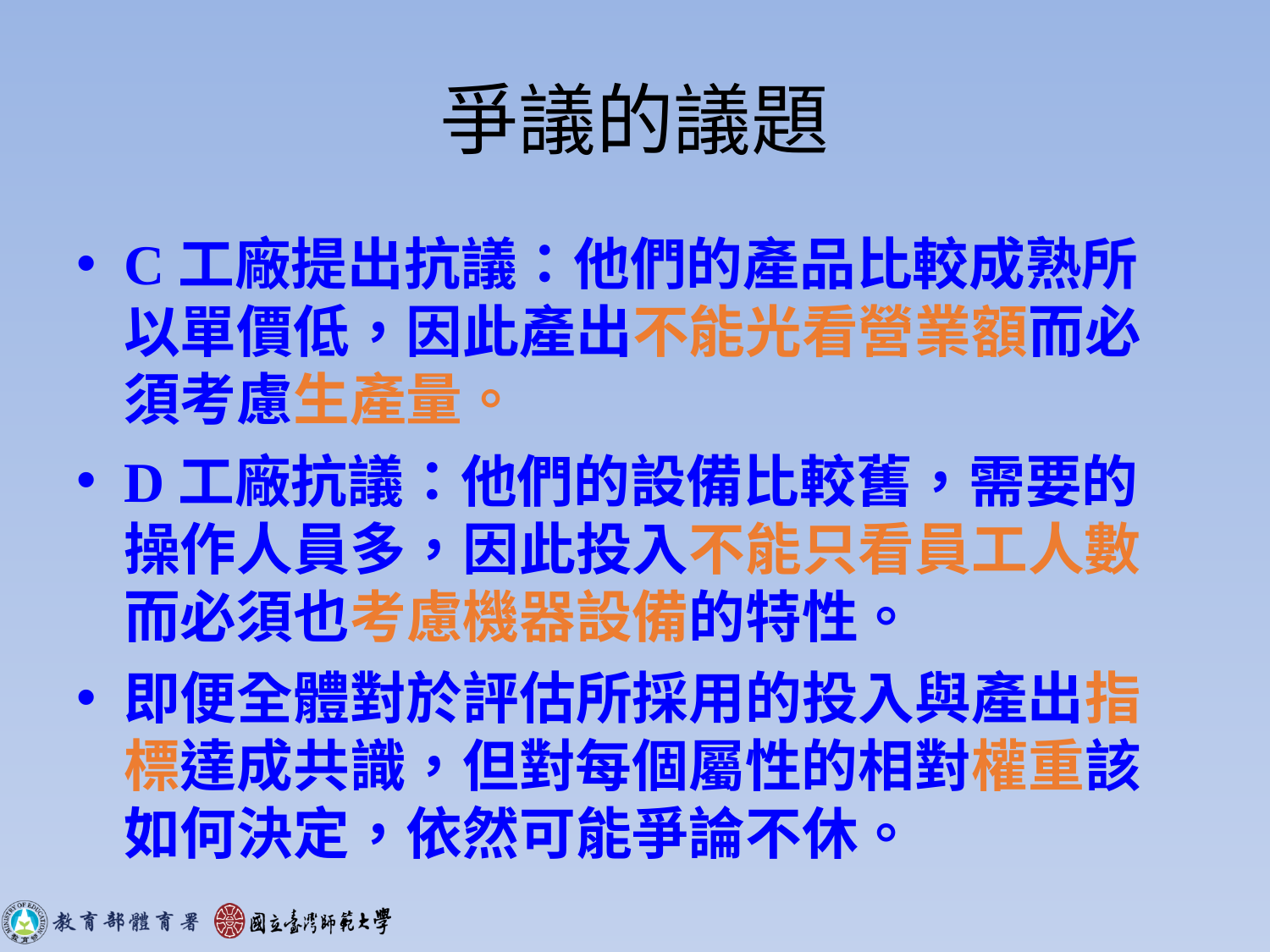

# 爭議的議題
C工廠提出抗議：他們的產品比較成熟所以單價低，因此產出不能光看營業額而必須考慮生產量。
D工廠抗議：他們的設備比較舊，需要的操作人員多，因此投入不能只看員工人數而必須也考慮機器設備的特性。
即便全體對於評估所採用的投入與產出指標達成共識，但對每個屬性的相對權重該如何決定，依然可能爭論不休。